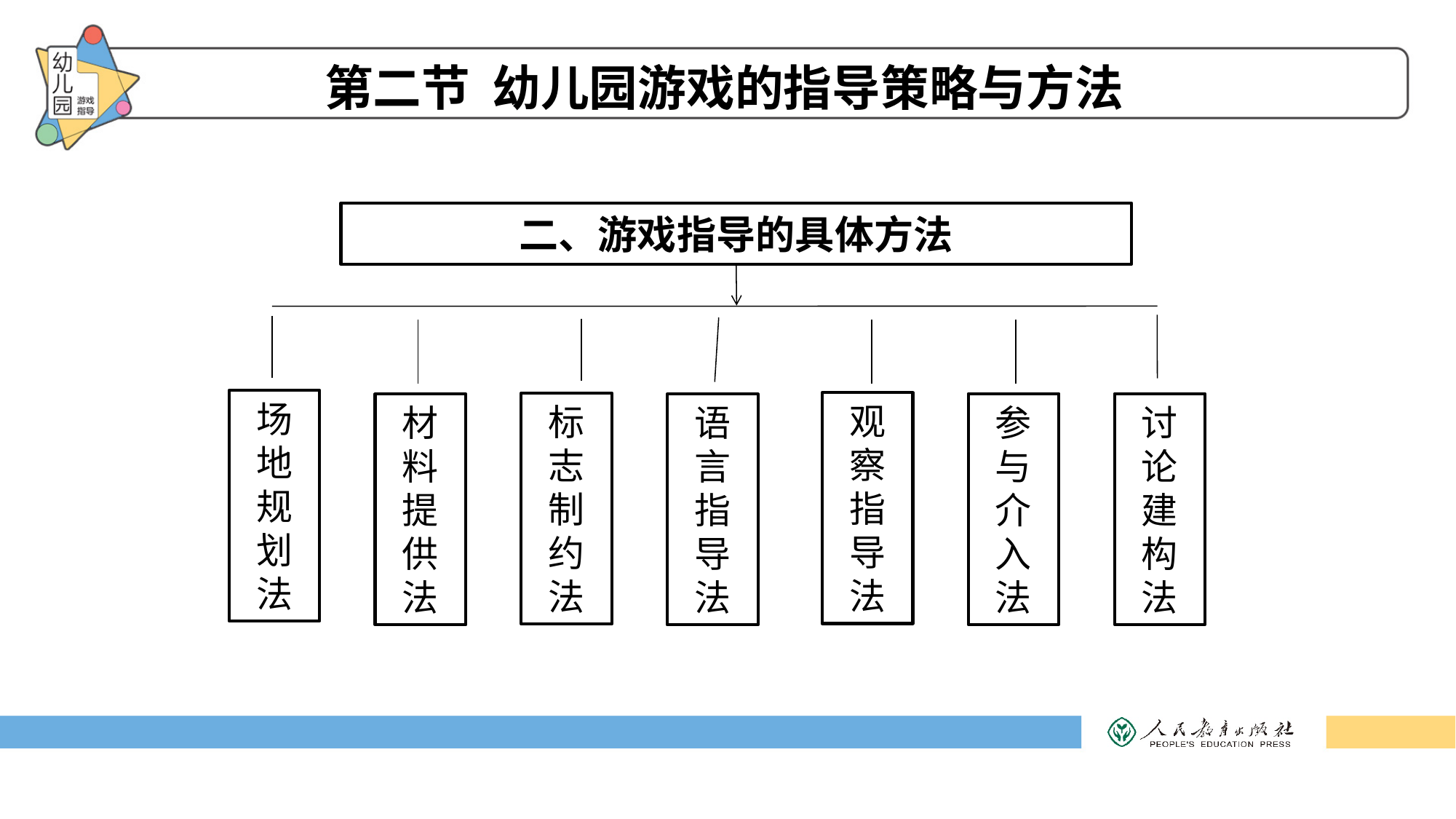

第二节  幼儿园游戏的指导策略与方法
二、游戏指导的具体方法
场地规划法
观察指导法
标志制约法
参与介入法
讨论建构法
材料提供法
语言指导法